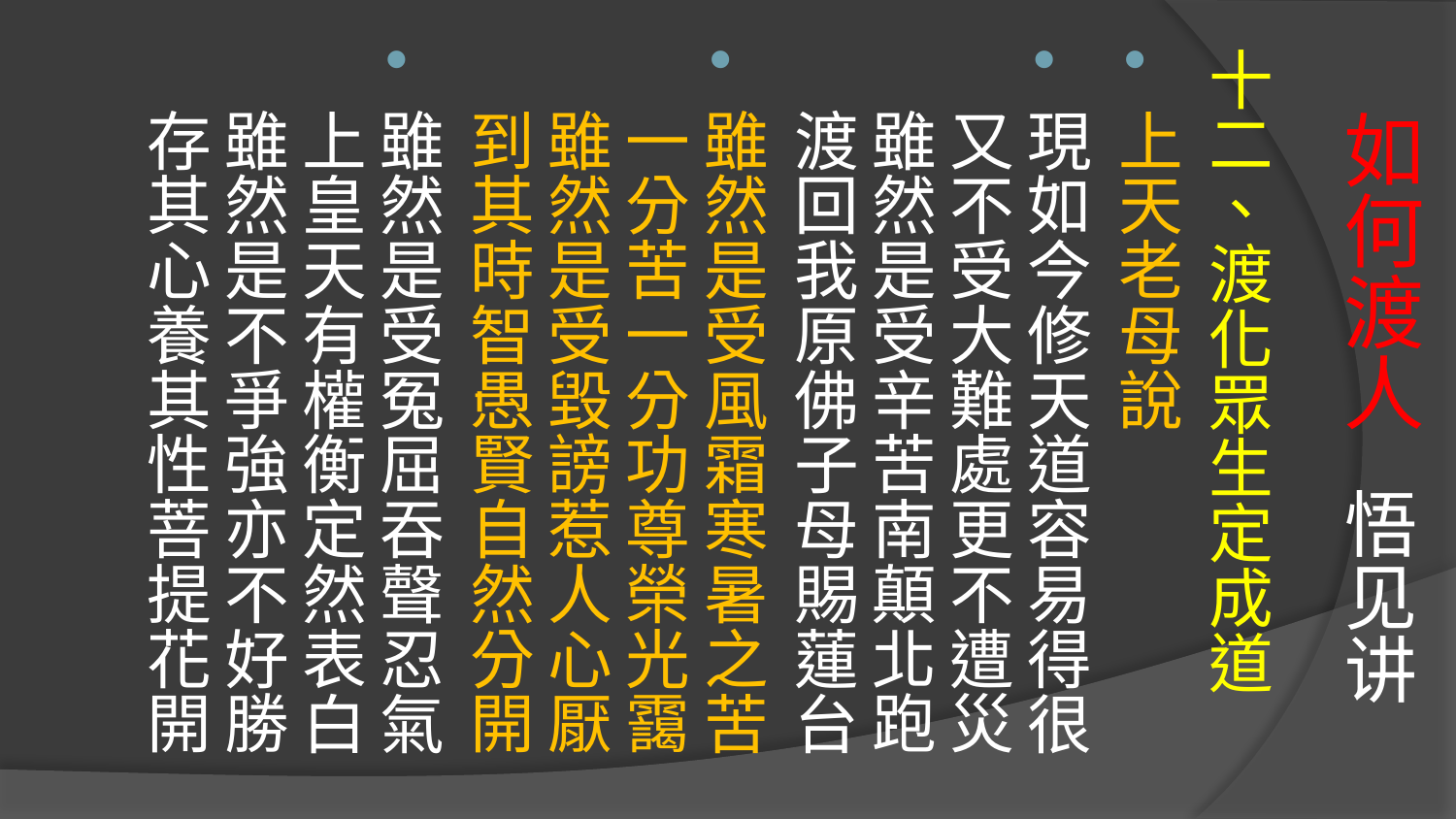

# 如何渡人   悟见讲
十二、渡化眾生定成道
上天老母說
現如今修天道容易得很 又不受大難處更不遭災雖然是受辛苦南顛北跑 渡回我原佛子母賜蓮台
雖然是受風霜寒暑之苦 一分苦一分功尊榮光靄雖然是受毀謗惹人心厭 到其時智愚賢自然分開
雖然是受冤屈吞聲忍氣 上皇天有權衡定然表白雖然是不爭強亦不好勝 存其心養其性菩提花開